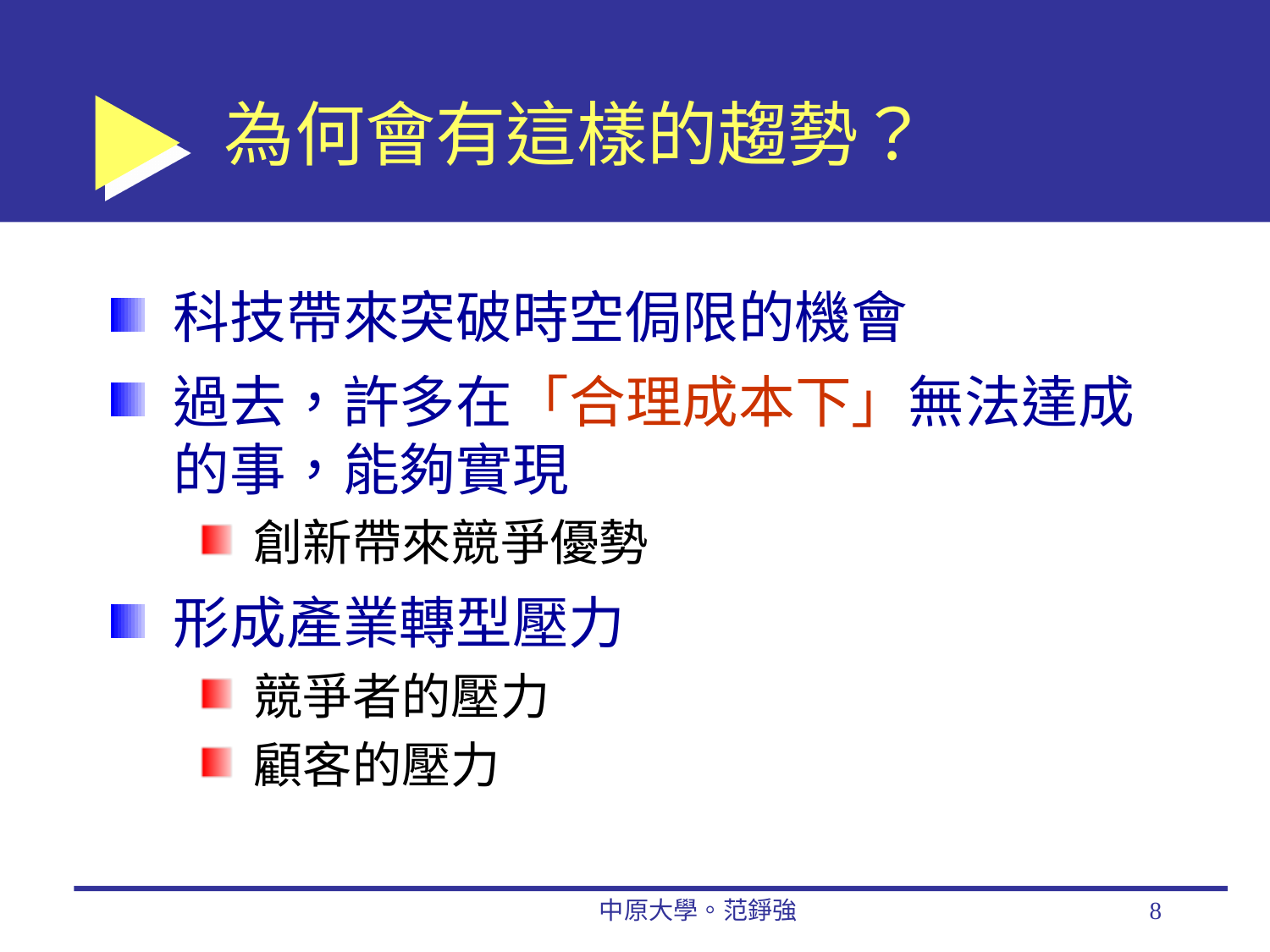

# 為何會有這樣的趨勢？
科技帶來突破時空侷限的機會
過去，許多在「合理成本下」無法達成的事，能夠實現
創新帶來競爭優勢
形成產業轉型壓力
競爭者的壓力
顧客的壓力

中原大學。范錚強
8